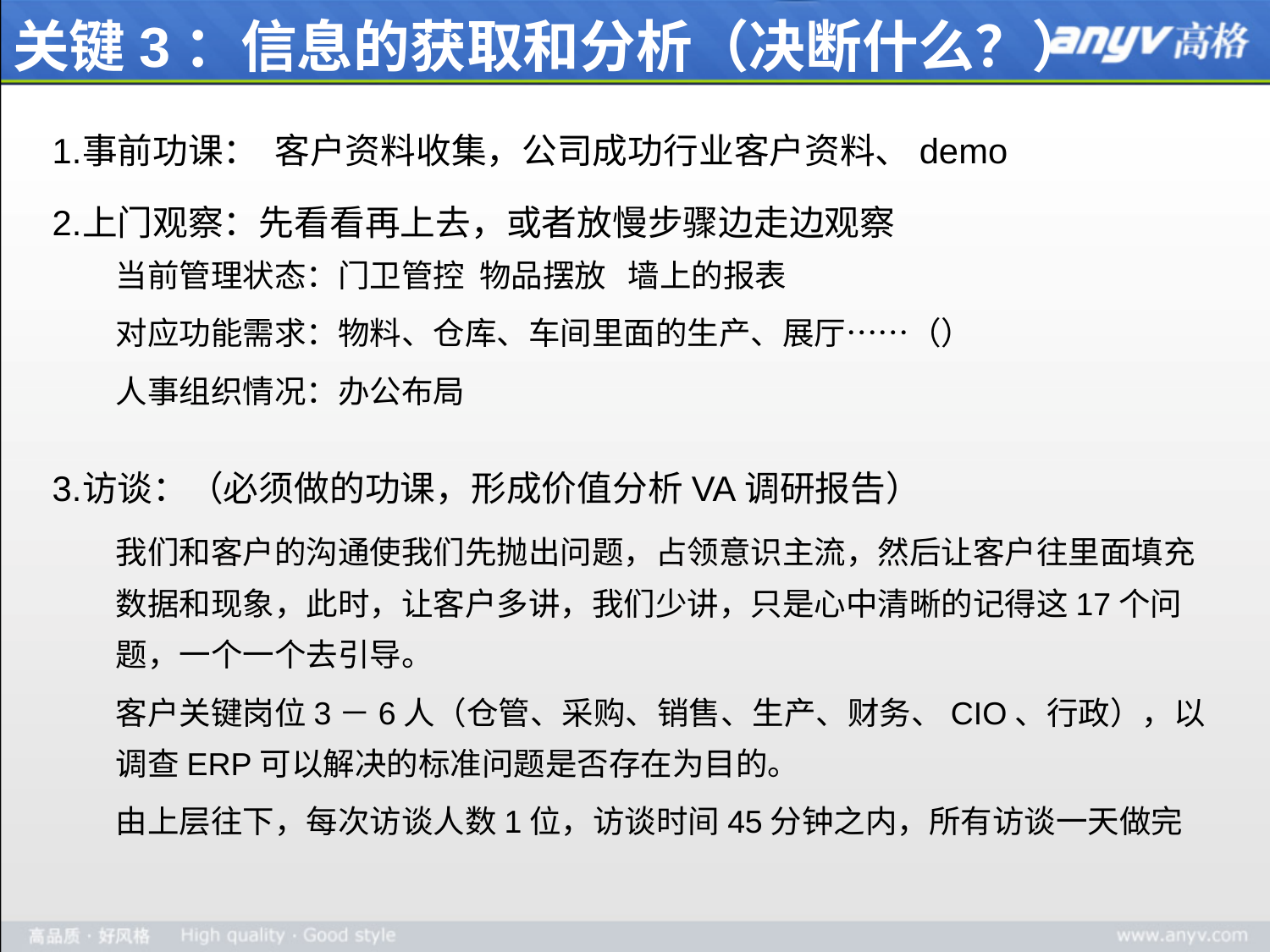

# 关键3：信息的获取和分析（决断什么？）
事前功课：  客户资料收集，公司成功行业客户资料、demo

上门观察：先看看再上去，或者放慢步骤边走边观察
当前管理状态：门卫管控  物品摆放   墙上的报表
对应功能需求：物料、仓库、车间里面的生产、展厅……（）
人事组织情况：办公布局

访谈：（必须做的功课，形成价值分析VA调研报告）
我们和客户的沟通使我们先抛出问题，占领意识主流，然后让客户往里面填充数据和现象，此时，让客户多讲，我们少讲，只是心中清晰的记得这17个问题，一个一个去引导。
客户关键岗位3－6人（仓管、采购、销售、生产、财务、CIO、行政），以调查ERP可以解决的标准问题是否存在为目的。
由上层往下，每次访谈人数1位，访谈时间45分钟之内，所有访谈一天做完